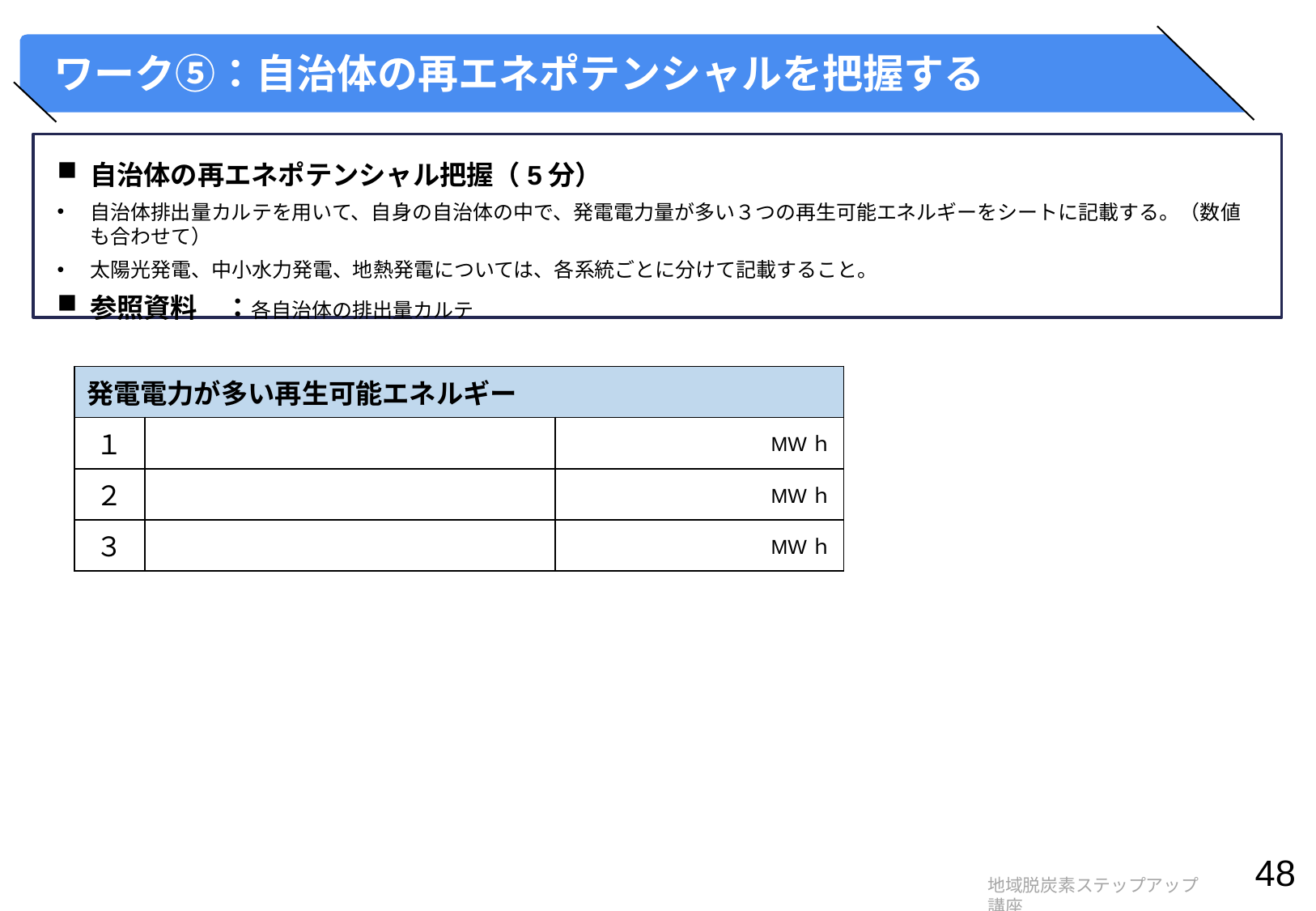

# ワーク⑤：自治体の再エネポテンシャルを把握する
自治体の再エネポテンシャル把握（5分）
自治体排出量カルテを用いて、自身の自治体の中で、発電電力量が多い３つの再生可能エネルギーをシートに記載する。（数値も合わせて）
太陽光発電、中小水力発電、地熱発電については、各系統ごとに分けて記載すること。
参照資料　：各自治体の排出量カルテ
| 発電電力が多い再生可能エネルギー | 区域の特徴・特性 | 強み、課題 |
| --- | --- | --- |
| １ |  | MWｈ |
| ２ |  | MWｈ |
| ３ |  | MWｈ |